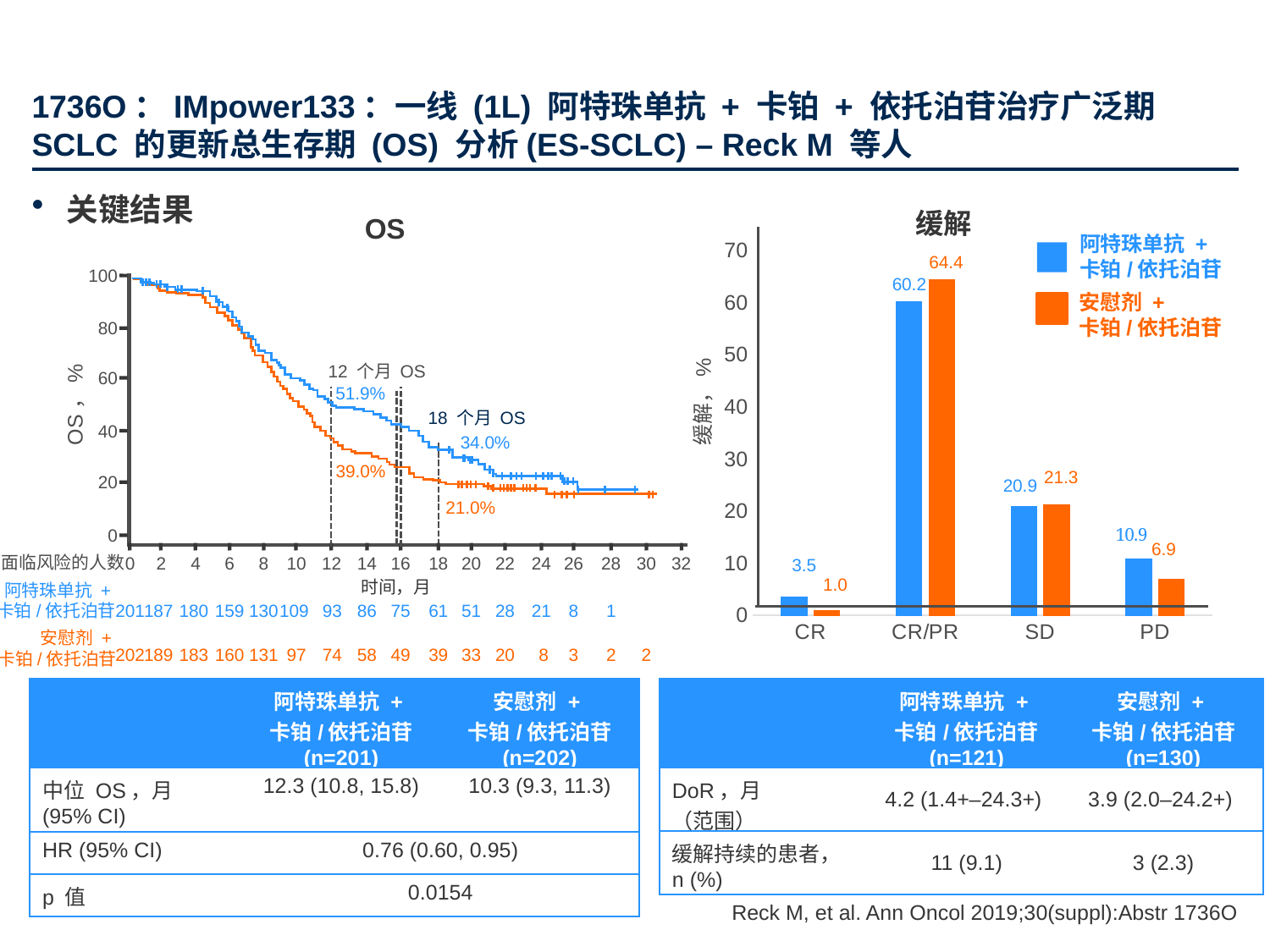

# 1736O：IMpower133：一线 (1L) 阿特珠单抗 + 卡铂 + 依托泊苷治疗广泛期 SCLC 的更新总生存期 (OS) 分析(ES-SCLC) – Reck M 等人
关键结果

缓解
OS
阿特珠单抗 +
卡铂/依托泊苷

### Chart

| Category | Series 1 | Series 2 |
|---|---|---|
| CR | 3.5 | 1.0 |
| CR/PR | 60.2 | 64.4 |
| SD | 20.9 | 21.3 |
| PD | 10.9 | 6.9 |
64.4
100

80

12 个月 OS
60

OS，%
18 个月 OS
40

39.0%
21.0%
安慰剂 +
卡铂/依托泊苷
202
189
183
160
131
 97
74
58
49
39
33
20
 8
3
2
2
20

0

面临风险的人数
0
2
4
6
8
10
12
14
16
18
20
22
24
26
28
30
32
时间，月
60.2
安慰剂 +
卡铂/依托泊苷

51.9%
34.0%
阿特珠单抗 +
卡铂/依托泊苷
201
187
180
159
130
109
93
86
75
61
51
28
21
8
1

缓解，%
21.3
20.9
6.9
3.5
1.0
|  | 阿特珠单抗 + 卡铂/依托泊苷 (n=201) | 安慰剂 + 卡铂/依托泊苷 (n=202) |
| --- | --- | --- |
| 中位 OS，月 (95% CI) | 12.3 (10.8, 15.8) | 10.3 (9.3, 11.3) |
| HR (95% CI) | 0.76 (0.60, 0.95) |  |
| p 值 | 0.0154 |  |
|  | 阿特珠单抗 + 卡铂/依托泊苷 (n=121) | 安慰剂 + 卡铂/依托泊苷 (n=130) |
| --- | --- | --- |
| DoR，月 （范围） | 4.2 (1.4+–24.3+) | 3.9 (2.0–24.2+) |
| 缓解持续的患者， n (%) | 11 (9.1) | 3 (2.3) |
Reck M, et al. Ann Oncol 2019;30(suppl):Abstr 1736O